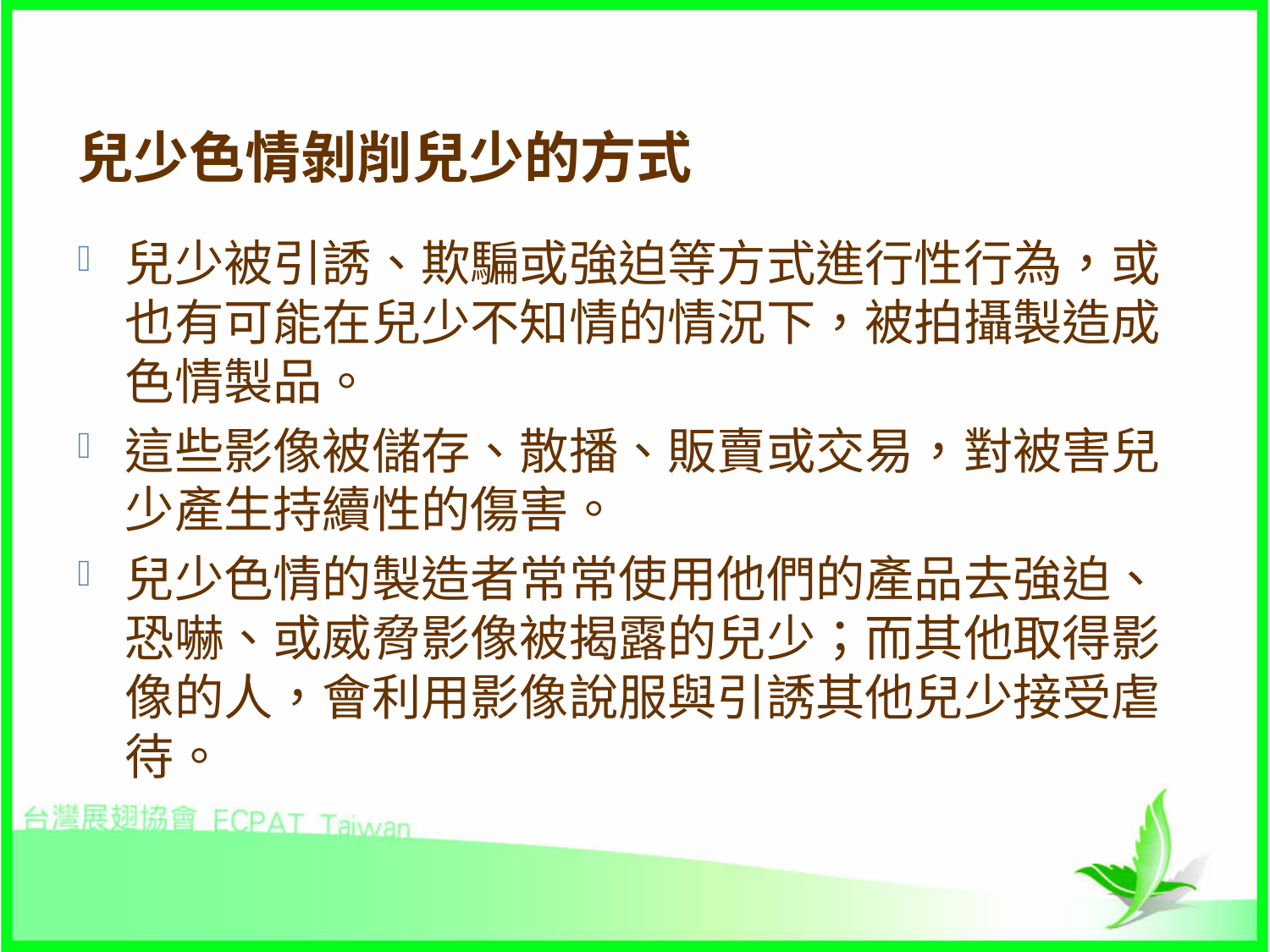

# 兒少色情剝削兒少的方式
兒少被引誘、欺騙或強迫等方式進行性行為，或也有可能在兒少不知情的情況下，被拍攝製造成色情製品。
這些影像被儲存、散播、販賣或交易，對被害兒少產生持續性的傷害。
兒少色情的製造者常常使用他們的產品去強迫、恐嚇、或威脅影像被揭露的兒少；而其他取得影像的人，會利用影像說服與引誘其他兒少接受虐待。